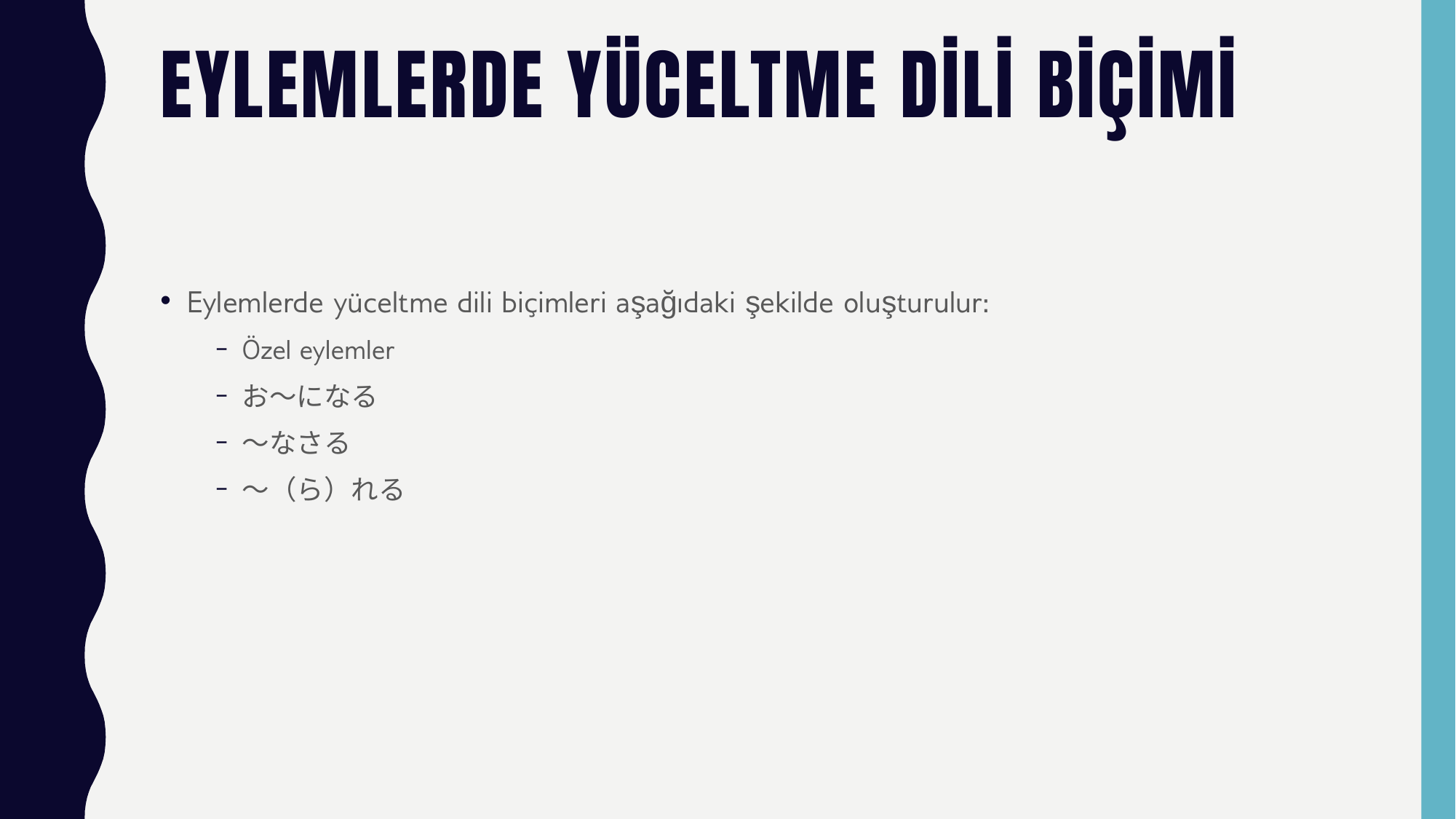

# Eylemlerde Yüceltme dili biçimi
Eylemlerde yüceltme dili biçimleri aşağıdaki şekilde oluşturulur:
Özel eylemler
お～になる
～なさる
～（ら）れる